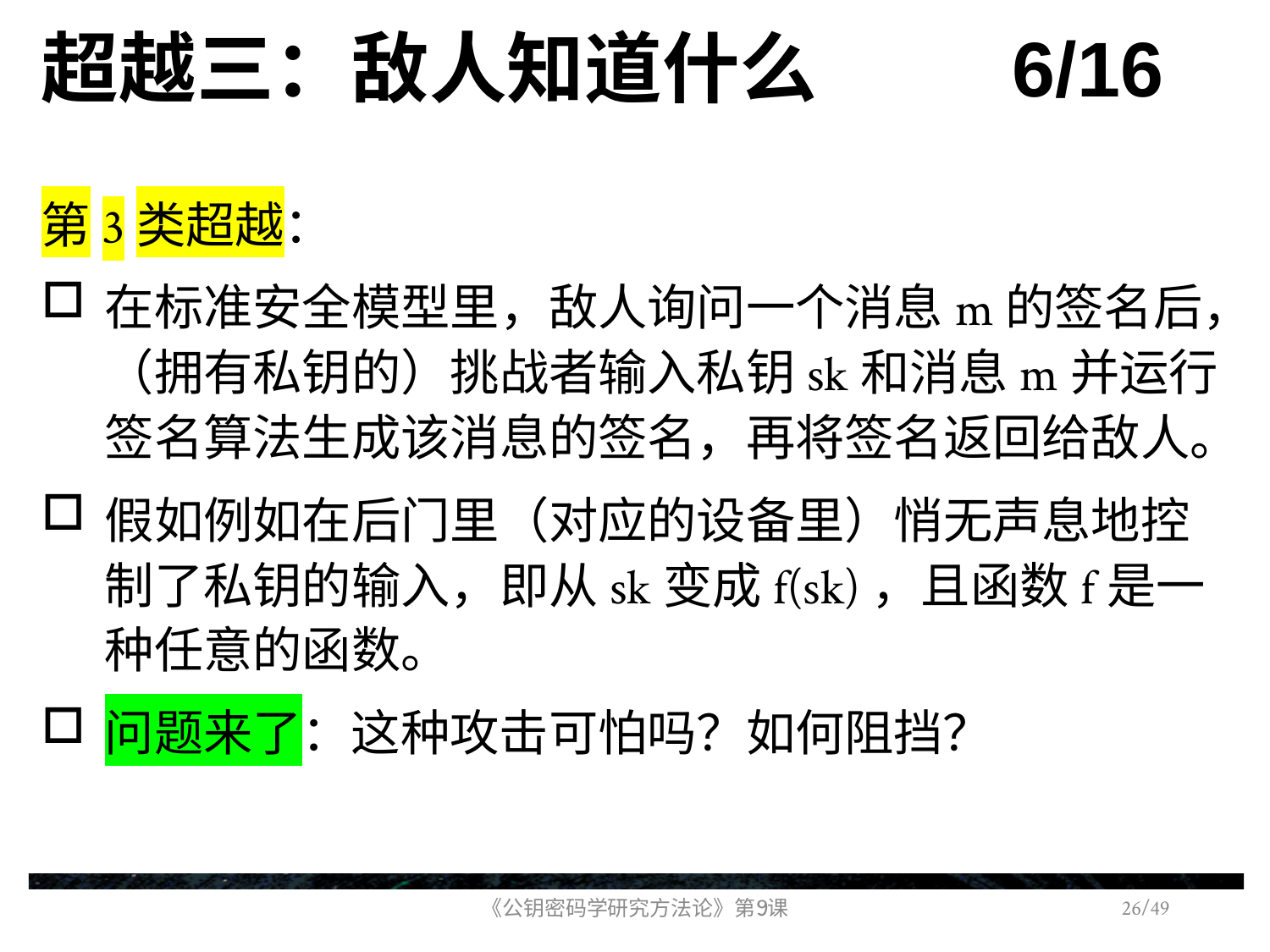

# 超越三：敌人知道什么          6/16
第3类超越：
在标准安全模型里，敌人询问一个消息m的签名后，（拥有私钥的）挑战者输入私钥sk和消息m并运行签名算法生成该消息的签名，再将签名返回给敌人。
假如例如在后门里（对应的设备里）悄无声息地控制了私钥的输入，即从sk变成f(sk)，且函数f是一种任意的函数。
问题来了：这种攻击可怕吗？如何阻挡？
《公钥密码学研究方法论》第9课
26/49